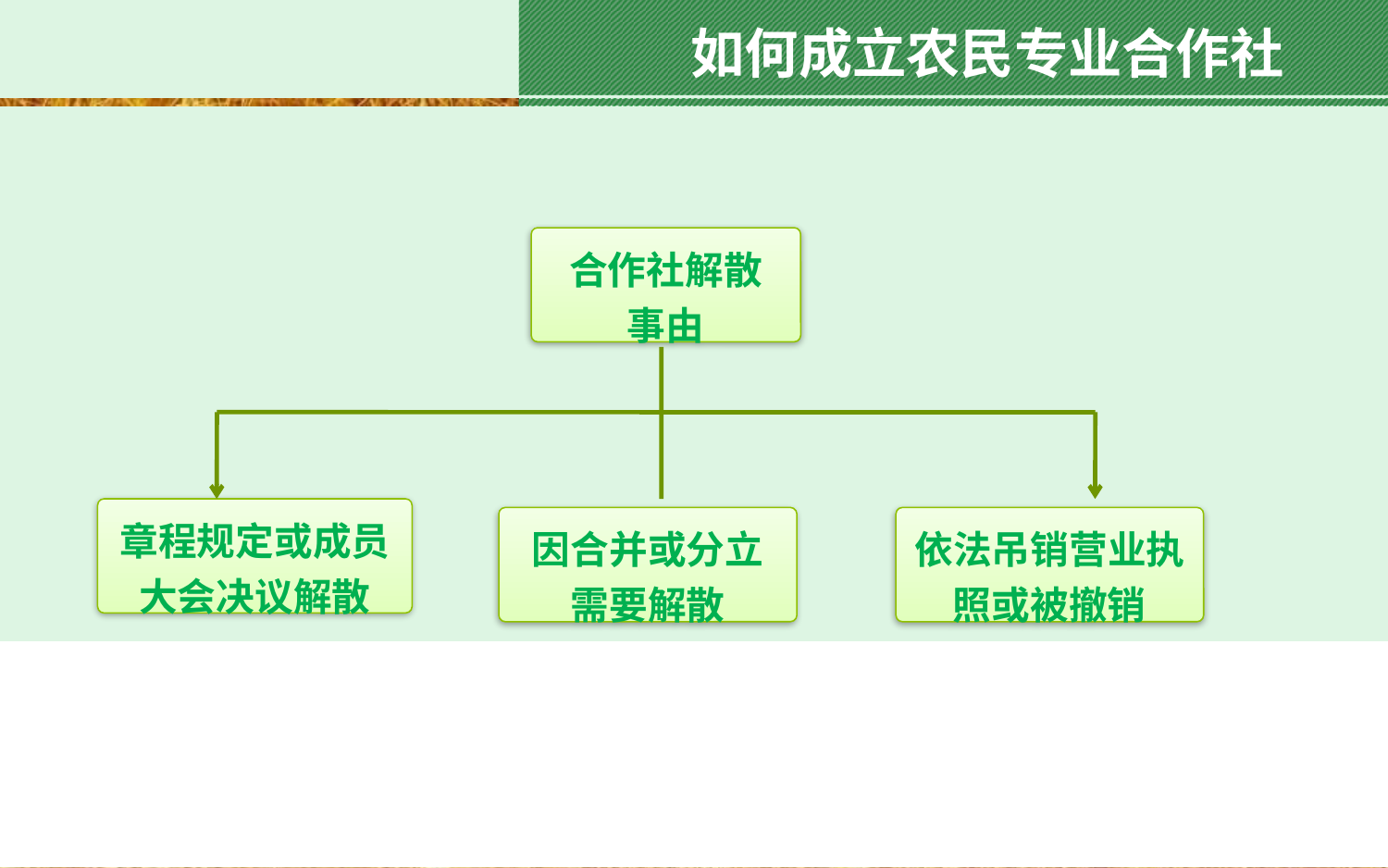

如何成立农民专业合作社
单击添加
合作社解散
事由
章程规定或成员大会决议解散
因合并或分立需要解散
依法吊销营业执照或被撤销